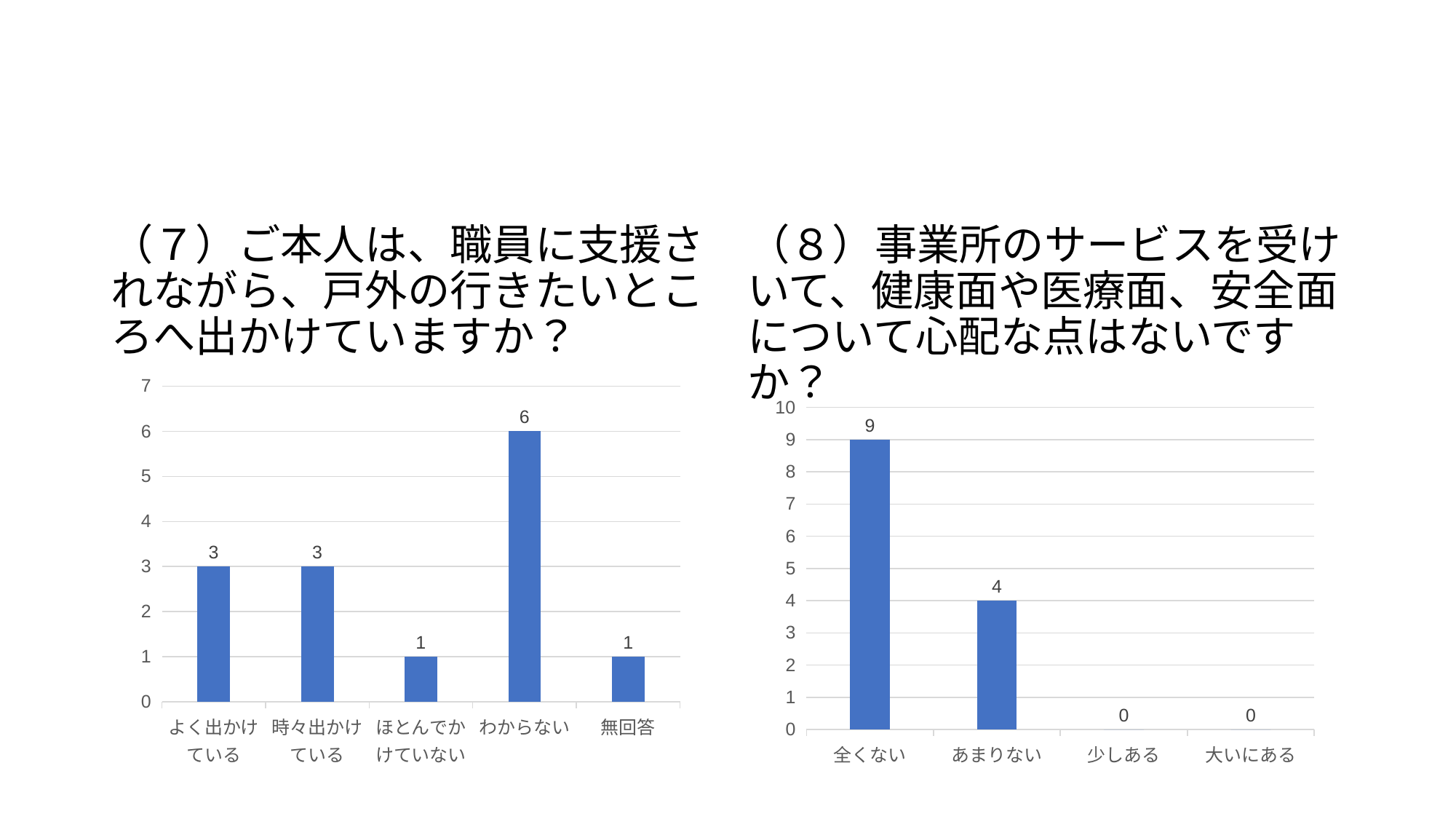

#
（７）ご本人は、職員に支援されながら、戸外の行きたいところへ出かけていますか？
（８）事業所のサービスを受けいて、健康面や医療面、安全面について心配な点はないですか？

### Chart

| Category | 系列 1 |
|---|---|
| よく出かけている | 3.0 |
| 時々出かけている | 3.0 |
| ほとんでかけていない | 1.0 |
| わからない | 6.0 |
| 無回答 | 1.0 |

### Chart

| Category | 系列 1 |
|---|---|
| 全くない | 9.0 |
| あまりない | 4.0 |
| 少しある | 0.0 |
| 大いにある | 0.0 |